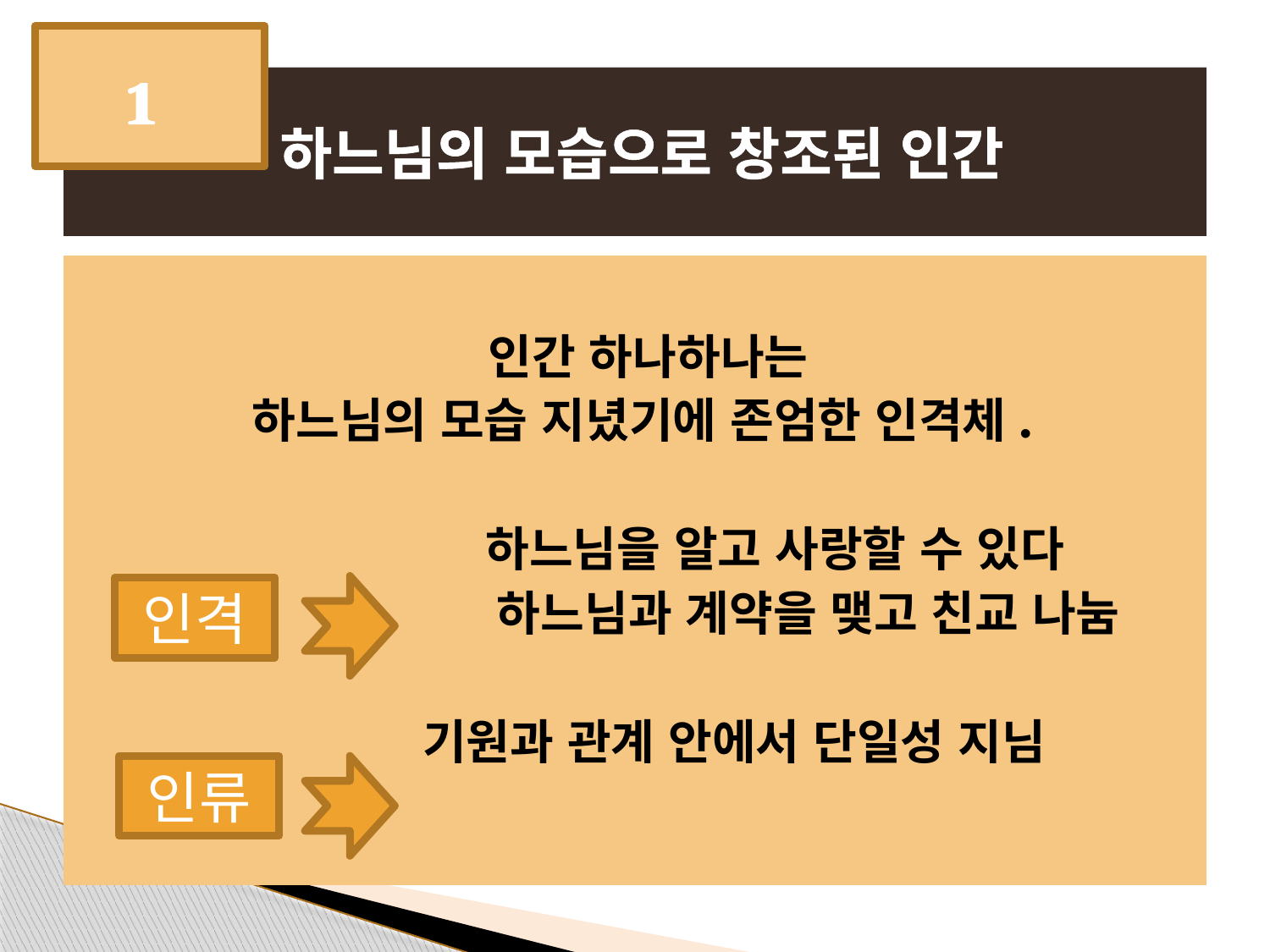

1
# 하느님의 모습으로 창조된 인간

 인간 하나하나는
하느님의 모습 지녔기에 존엄한 인격체.

                   하느님을 알고 사랑할 수 있다
                        하느님과 계약을 맺고 친교 나눔

                        기원과 관계 안에서 단일성 지님

인격
인류